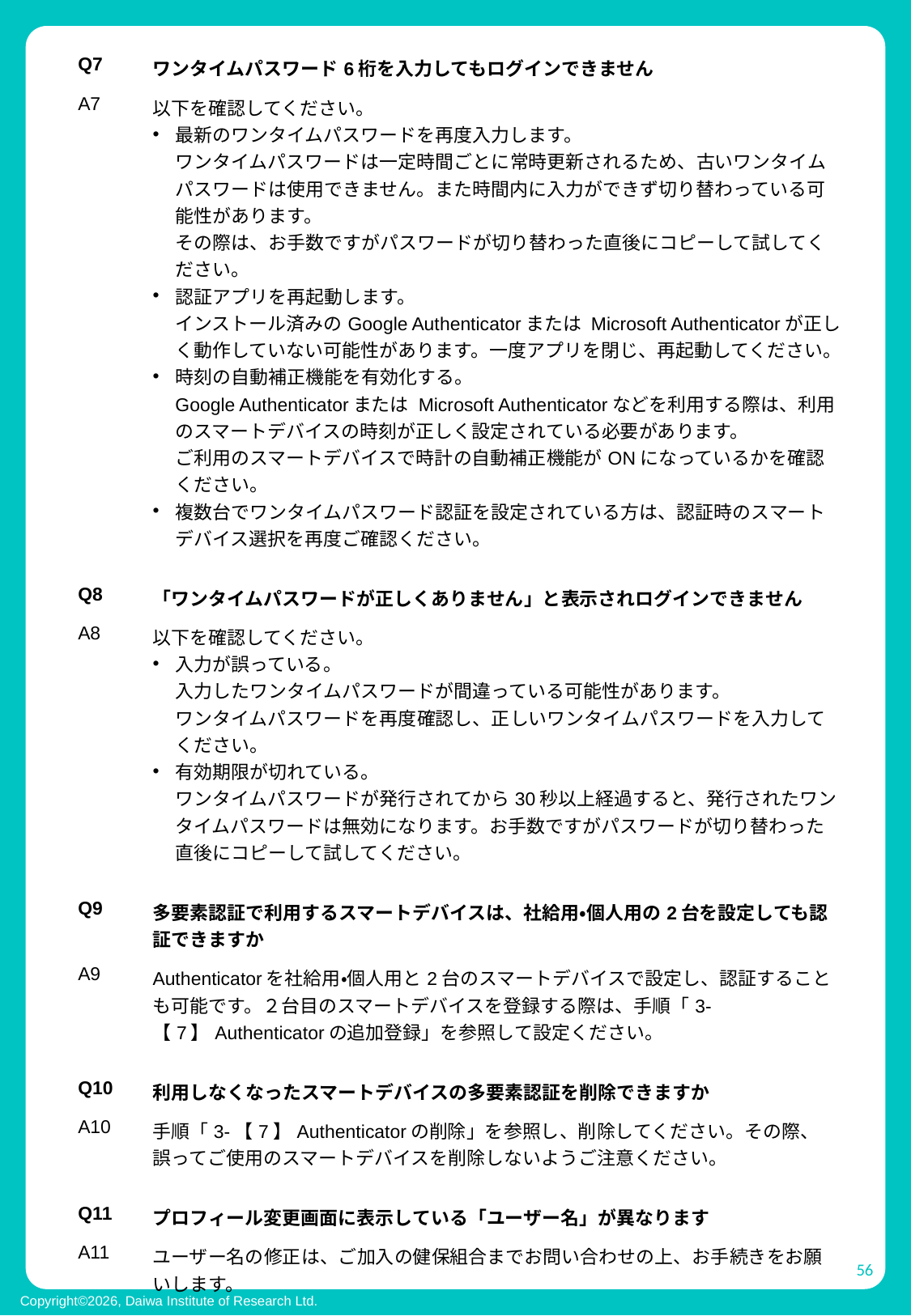

| Q7 | ワンタイムパスワード6桁を入力してもログインできません |
| --- | --- |
| A7 | 以下を確認してください。 最新のワンタイムパスワードを再度入力します。 ワンタイムパスワードは一定時間ごとに常時更新されるため、古いワンタイムパスワードは使用できません。また時間内に入力ができず切り替わっている可能性があります。 その際は、お手数ですがパスワードが切り替わった直後にコピーして試してください。 認証アプリを再起動します。 インストール済みのGoogle Authenticatorまたは Microsoft Authenticatorが正しく動作していない可能性があります。一度アプリを閉じ、再起動してください。 時刻の自動補正機能を有効化する。 Google Authenticatorまたは Microsoft Authenticatorなどを利用する際は、利用のスマートデバイスの時刻が正しく設定されている必要があります。 ご利用のスマートデバイスで時計の自動補正機能がONになっているかを確認ください。 複数台でワンタイムパスワード認証を設定されている方は、認証時のスマートデバイス選択を再度ご確認ください。 |
| Q8 | 「ワンタイムパスワードが正しくありません」と表示されログインできません |
| A8 | 以下を確認してください。 入力が誤っている。 入力したワンタイムパスワードが間違っている可能性があります。 ワンタイムパスワードを再度確認し、正しいワンタイムパスワードを入力してください。 有効期限が切れている。 ワンタイムパスワードが発行されてから30秒以上経過すると、発行されたワンタイムパスワードは無効になります。お手数ですがパスワードが切り替わった直後にコピーして試してください。 |
| Q9 | 多要素認証で利用するスマートデバイスは、社給用・個人用の2台を設定しても認証できますか |
| A9 | Authenticatorを社給用・個人用と2台のスマートデバイスで設定し、認証することも可能です。２台目のスマートデバイスを登録する際は、手順「3-【7】Authenticatorの追加登録」を参照して設定ください。 |
| Q10 | 利用しなくなったスマートデバイスの多要素認証を削除できますか |
| A10 | 手順「3-【7】Authenticatorの削除」を参照し、削除してください。その際、誤ってご使用のスマートデバイスを削除しないようご注意ください。 |
| Q11 | プロフィール変更画面に表示している「ユーザー名」が異なります |
| A11 | ユーザー名の修正は、ご加入の健保組合までお問い合わせの上、お手続きをお願いします。 |
56